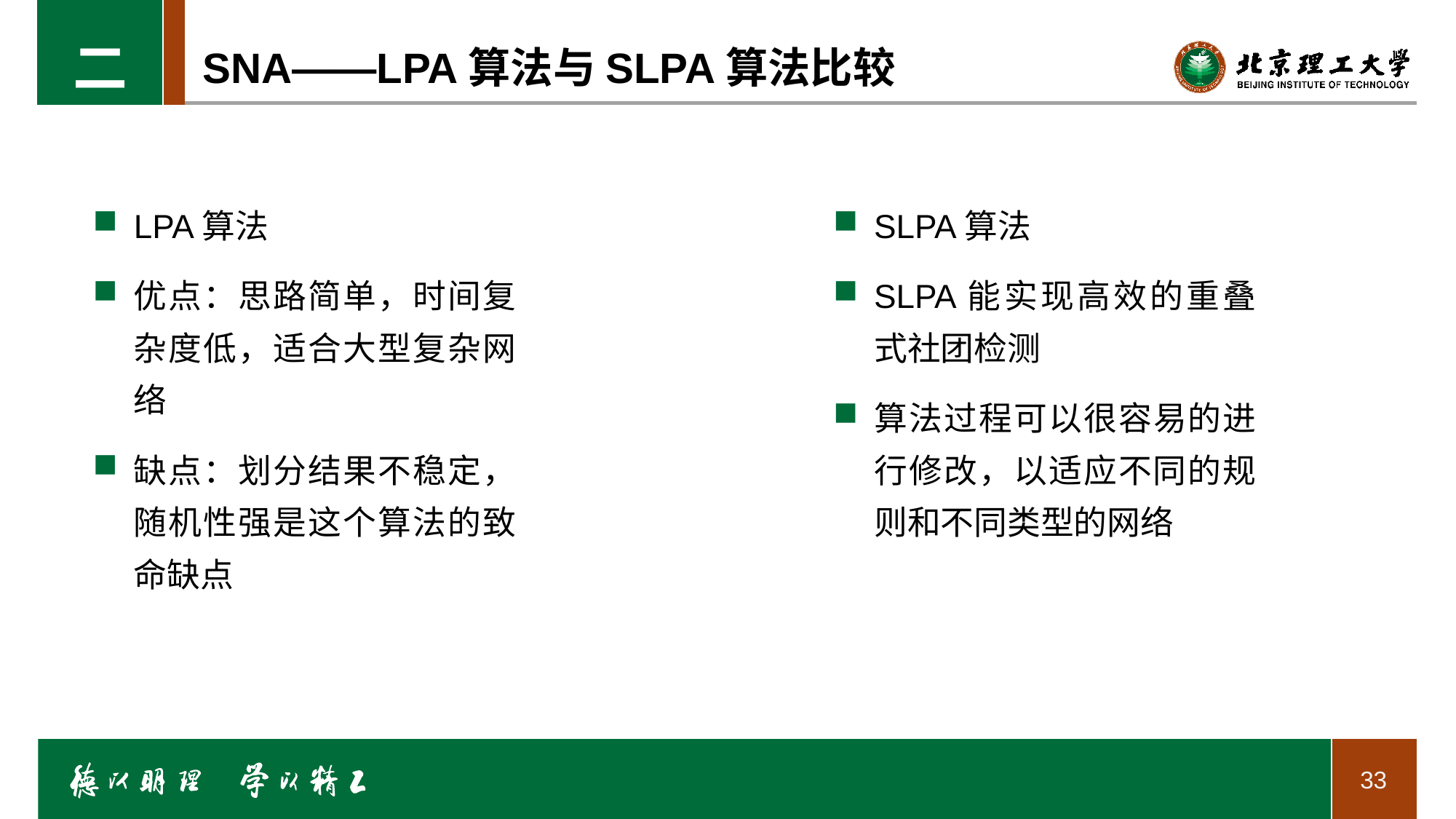

二
# SNA——LPA算法与SLPA算法比较

LPA算法
优点：思路简单，时间复杂度低，适合大型复杂网络
缺点：划分结果不稳定，随机性强是这个算法的致命缺点

SLPA算法
SLPA能实现高效的重叠式社团检测
算法过程可以很容易的进行修改，以适应不同的规则和不同类型的网络